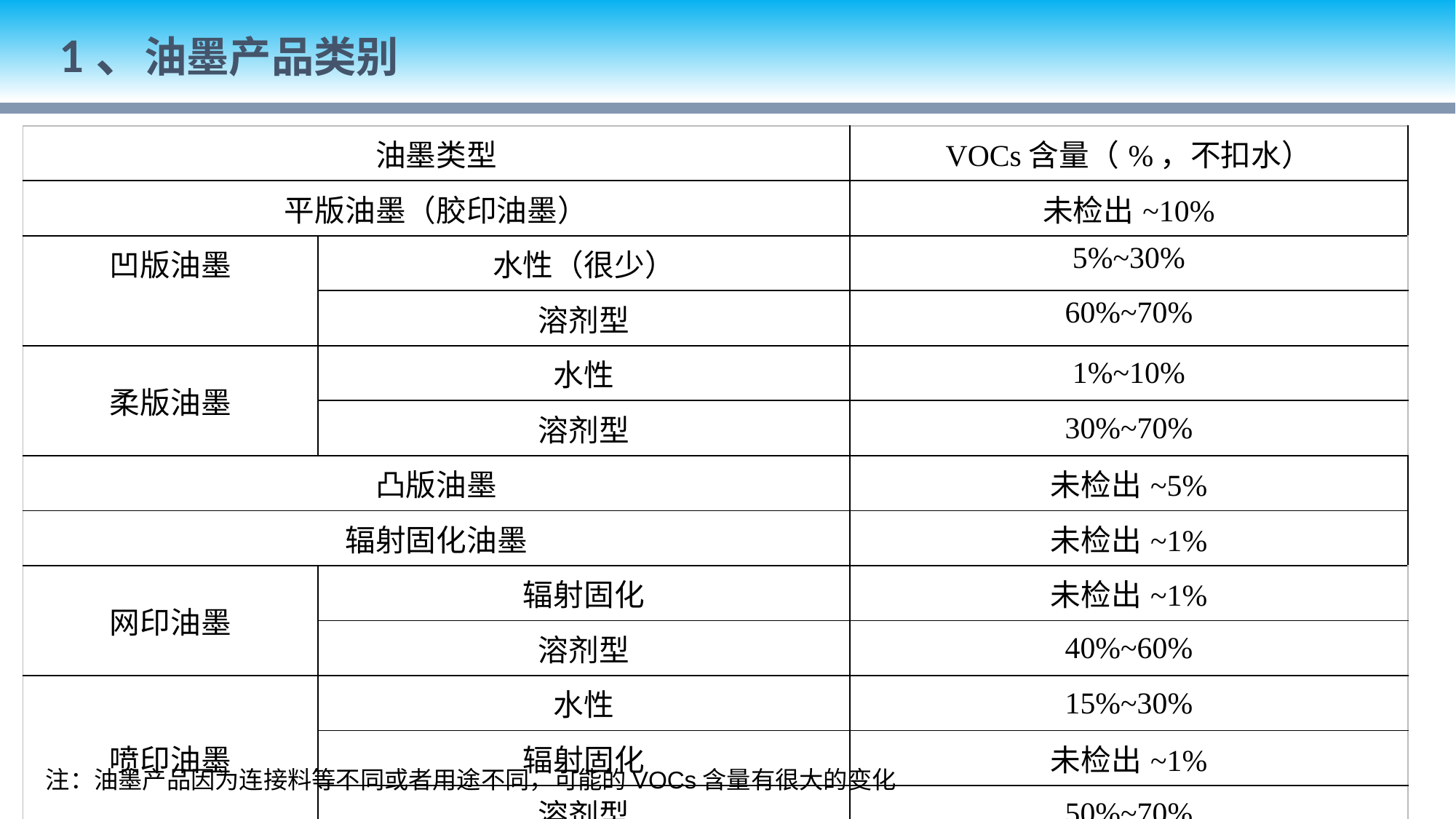

# 1、油墨产品类别
| 油墨类型 |  | VOCs含量（%，不扣水） |
| --- | --- | --- |
| 平版油墨（胶印油墨） |  | 未检出~10% |
| 凹版油墨 | 水性（很少） | 5%~30% |
|  | 溶剂型 | 60%~70% |
| 柔版油墨 | 水性 | 1%~10% |
|  | 溶剂型 | 30%~70% |
| 凸版油墨 |  | 未检出~5% |
| 辐射固化油墨 |  | 未检出~1% |
| 网印油墨 | 辐射固化 | 未检出~1% |
|  | 溶剂型 | 40%~60% |
| 喷印油墨 | 水性 | 15%~30% |
|  | 辐射固化 | 未检出~1% |
|  | 溶剂型 | 50%~70% |
注：油墨产品因为连接料等不同或者用途不同，可能的VOCs含量有很大的变化